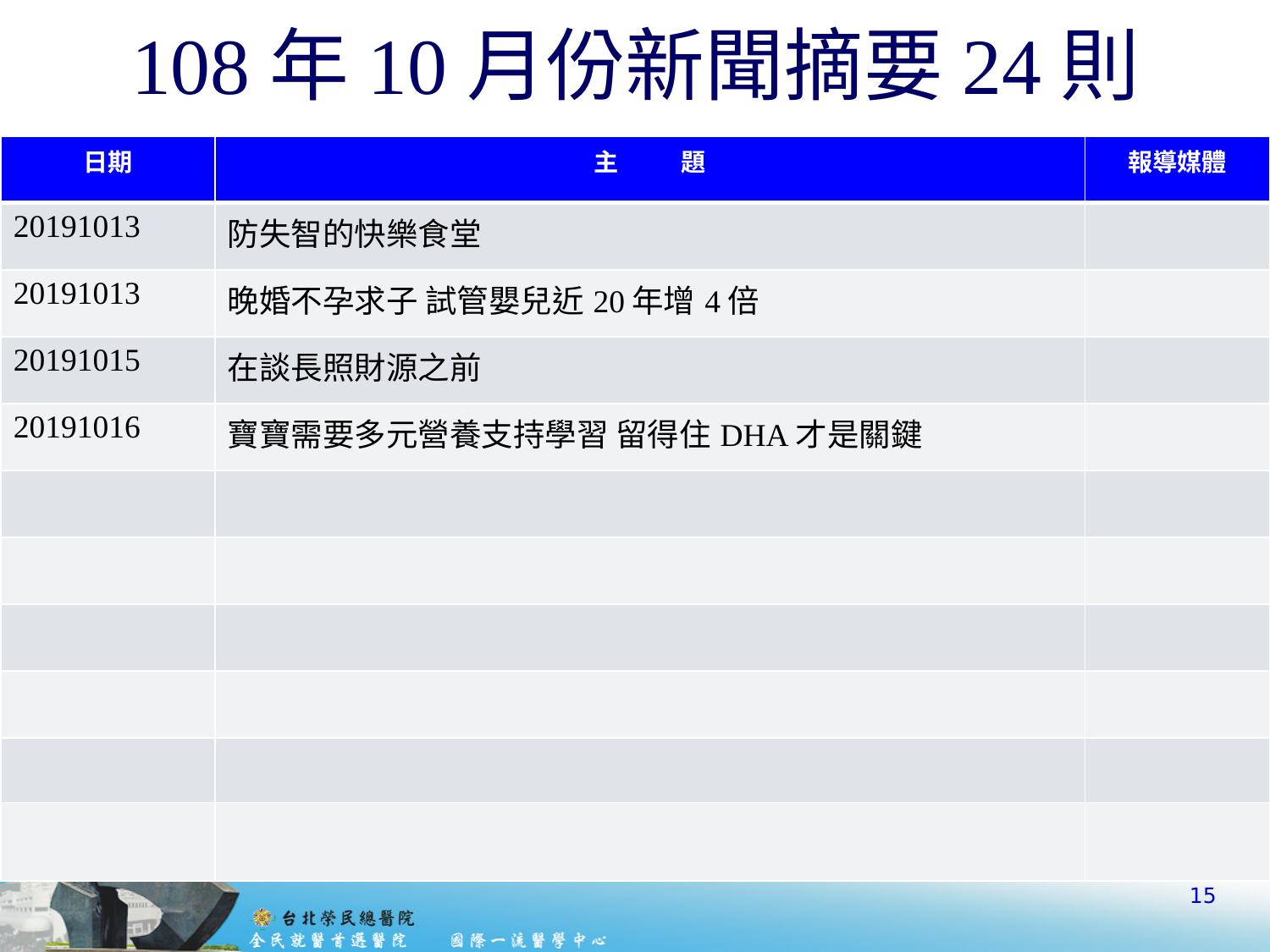

# 108年10月份新聞摘要24則
| 日期 | 主 題 | 報導媒體 |
| --- | --- | --- |
| 20191013 | 防失智的快樂食堂 |  |
| 20191013 | 晚婚不孕求子 試管嬰兒近20年增4倍 |  |
| 20191015 | 在談長照財源之前 |  |
| 20191016 | 寶寶需要多元營養支持學習 留得住DHA才是關鍵 |  |
|  |  |  |
|  |  |  |
|  |  |  |
|  |  |  |
|  |  |  |
|  |  |  |
15